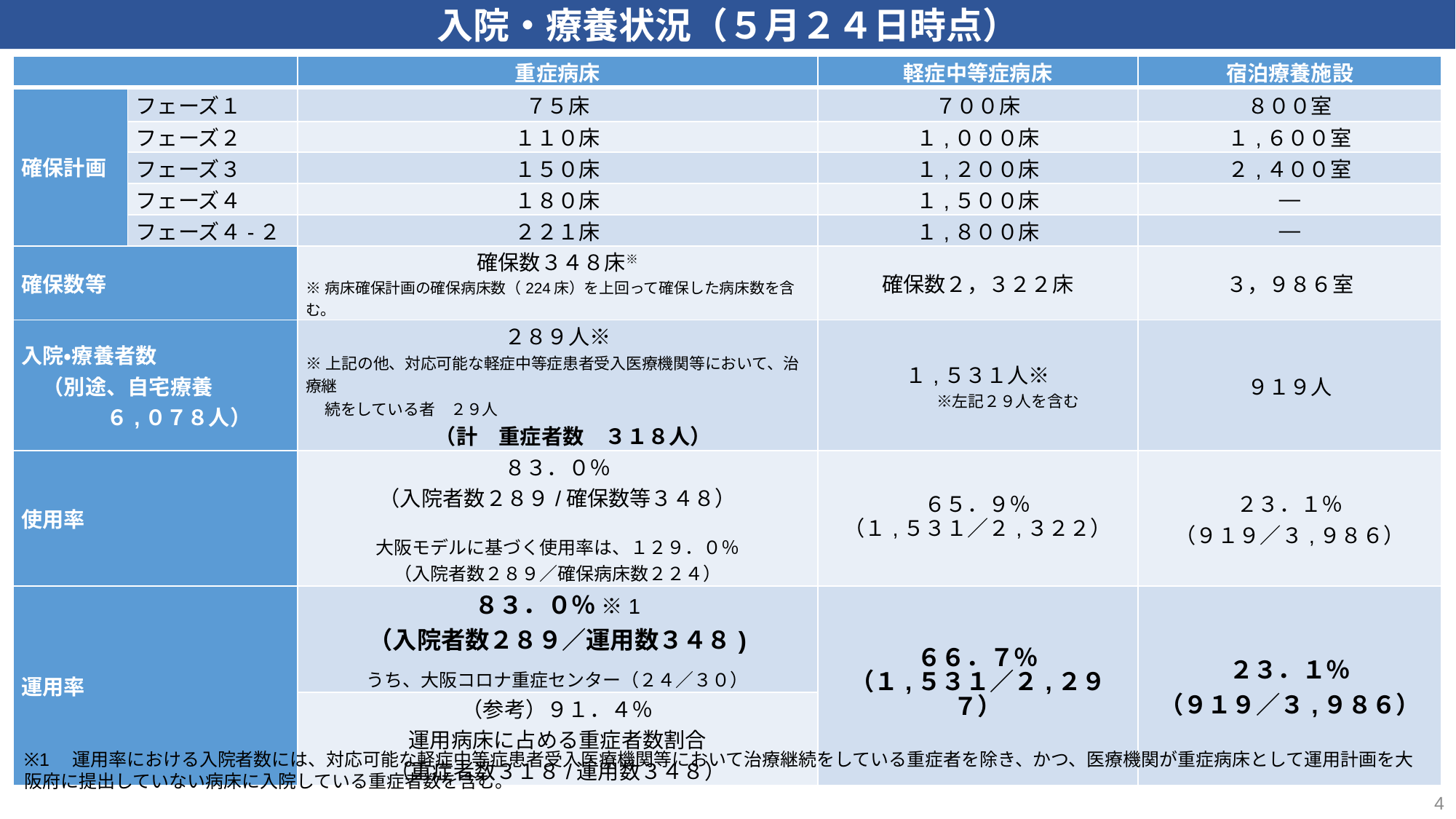

入院・療養状況（５月２４日時点）
|  |  | 重症病床 | 軽症中等症病床 | 宿泊療養施設 |
| --- | --- | --- | --- | --- |
| 確保計画 | フェーズ１ | ７５床 | ７００床 | ８００室 |
|  | フェーズ２ | １１０床 | １,０００床 | １,６００室 |
|  | フェーズ３ | １５０床 | １,２００床 | ２,４００室 |
|  | フェーズ４ | １８０床 | １,５００床 | ― |
|  | フェーズ４-２ | ２２１床 | １,８００床 | ― |
| 確保数等 |  | 確保数３４８床※ ※病床確保計画の確保病床数（224床）を上回って確保した病床数を含む。 | 確保数２，３２２床 | ３，９８６室 |
| 入院・療養者数 　（別途、自宅療養　 　　　　６,０７８人） |  | ２８９人※ ※上記の他、対応可能な軽症中等症患者受入医療機関等において、治療継 　 続をしている者　２９人 　　（計　重症者数　３１８人） | １,５３１人※ 　　　　　　　※左記２９人を含む | ９１９人 |
| 使用率 |  | ８３．０％ （入院者数２８９/確保数等３４８） 大阪モデルに基づく使用率は、１２９．０％ （入院者数２８９／確保病床数２２４） | ６５．９％ （１,５３１／２,３２２） | ２３．１％ （９１９／３,９８６） |
| 運用率 |  | ８３．０％ ※1 （入院者数２８９／運用数３４８) うち、大阪コロナ重症センター（２４／３０） | ６６．７％ （１,５３１／２,２９７） | ２３．１％ （９１９／３,９８６） |
|  |  | （参考）９１．４％ 運用病床に占める重症者数割合 （重症者数３１８/運用数３４８） |  |  |
※1　運用率における入院者数には、対応可能な軽症中等症患者受入医療機関等において治療継続をしている重症者を除き、かつ、医療機関が重症病床として運用計画を大阪府に提出していない病床に入院している重症者数を含む。
4